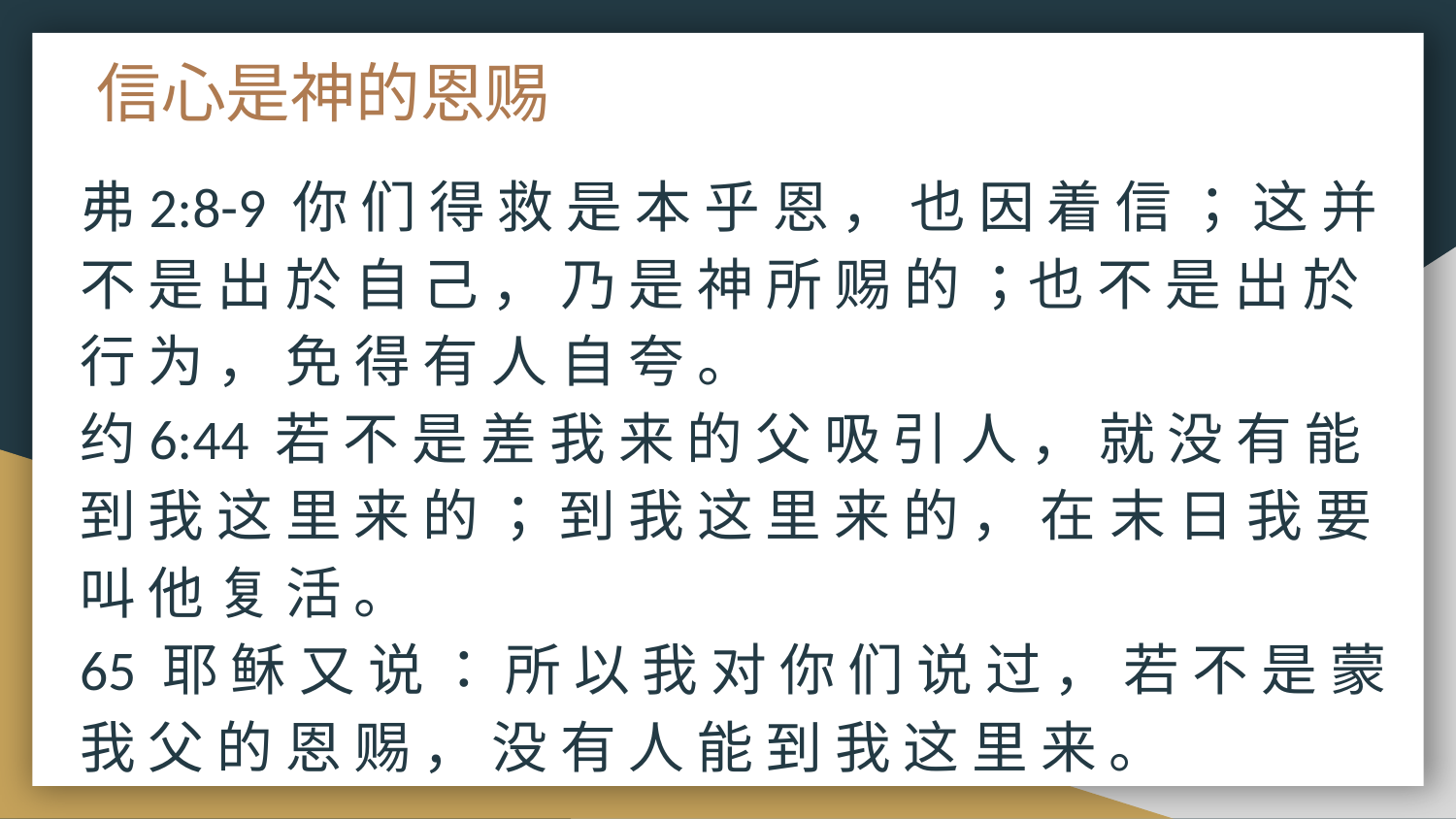

# 信心是神的恩赐
弗2:8-9 你 们 得 救 是 本 乎 恩 ， 也 因 着 信 ； 这 并 不 是 出 於 自 己 ， 乃 是 神 所 赐 的 ；也 不 是 出 於 行 为 ， 免 得 有 人 自 夸 。
约6:44 若 不 是 差 我 来 的 父 吸 引 人 ， 就 没 有 能 到 我 这 里 来 的 ； 到 我 这 里 来 的 ， 在 末 日 我 要 叫 他 复 活 。
65 耶 稣 又 说 ： 所 以 我 对 你 们 说 过 ， 若 不 是 蒙 我 父 的 恩 赐 ， 没 有 人 能 到 我 这 里 来 。